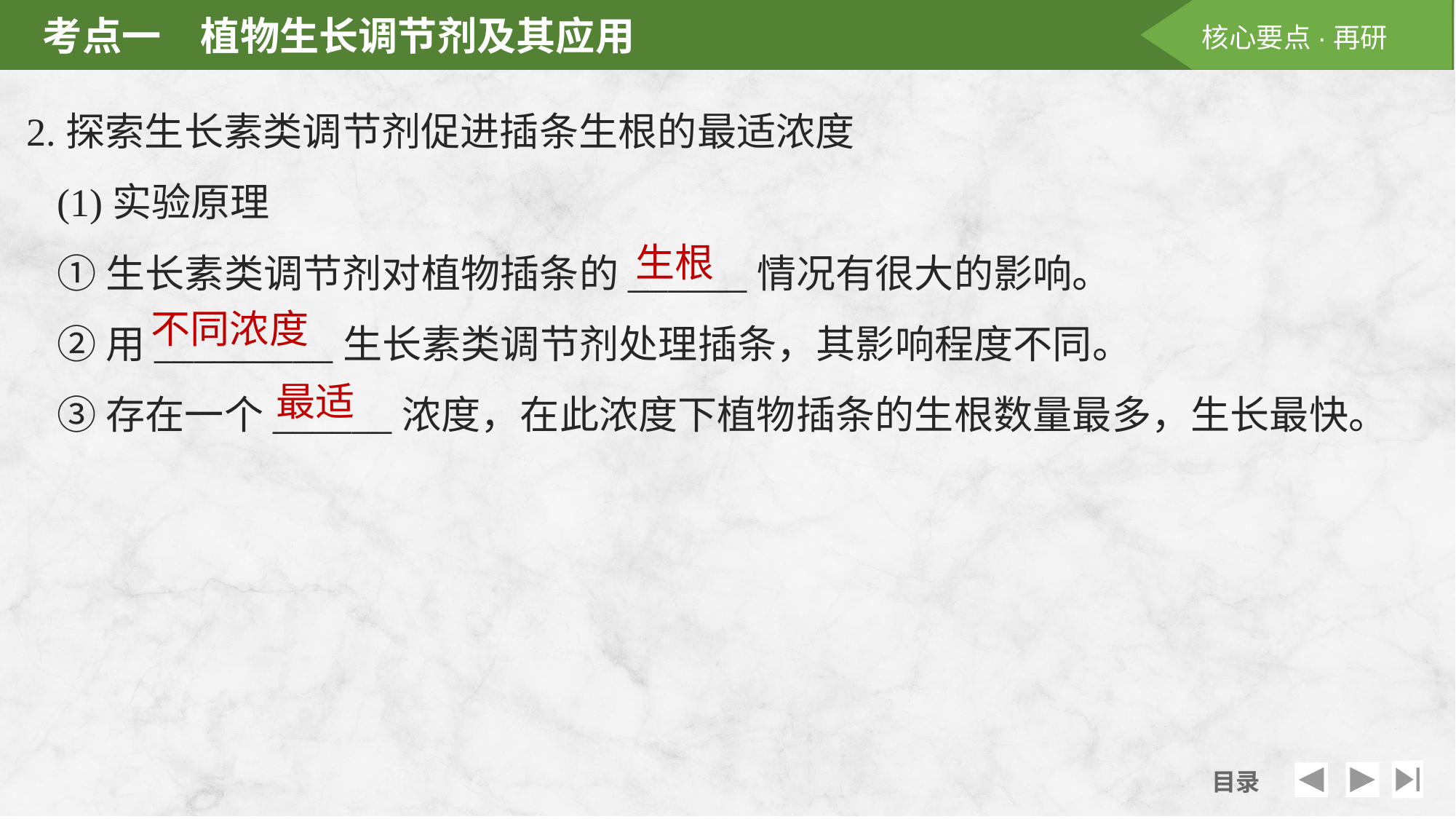

2.探索生长素类调节剂促进插条生根的最适浓度
(1)实验原理
①生长素类调节剂对植物插条的______情况有很大的影响。
②用_________生长素类调节剂处理插条，其影响程度不同。
③存在一个______浓度，在此浓度下植物插条的生根数量最多，生长最快。
生根
不同浓度
最适